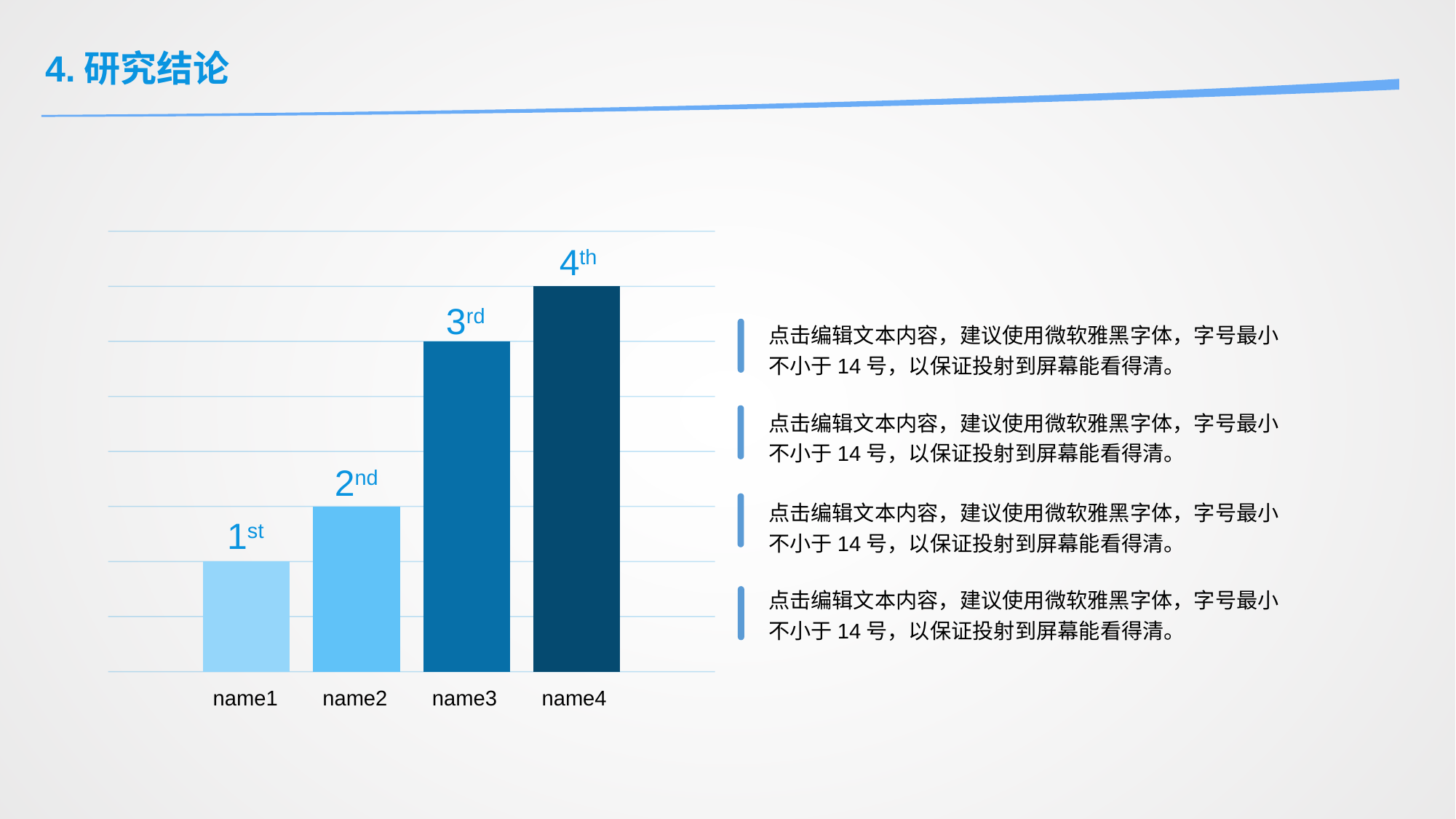

4.研究结论

### Chart

| Category | Series 1 | Series 2 | Series 3 | Series 4 |
|---|---|---|---|---|
| Category 1 | 2.0 | 3.0 | 6.0 | 7.0 |
4th
3rd
点击编辑文本内容，建议使用微软雅黑字体，字号最小不小于14号，以保证投射到屏幕能看得清。

点击编辑文本内容，建议使用微软雅黑字体，字号最小不小于14号，以保证投射到屏幕能看得清。

2nd
点击编辑文本内容，建议使用微软雅黑字体，字号最小不小于14号，以保证投射到屏幕能看得清。

1st
点击编辑文本内容，建议使用微软雅黑字体，字号最小不小于14号，以保证投射到屏幕能看得清。

name1
name2
name3
name4